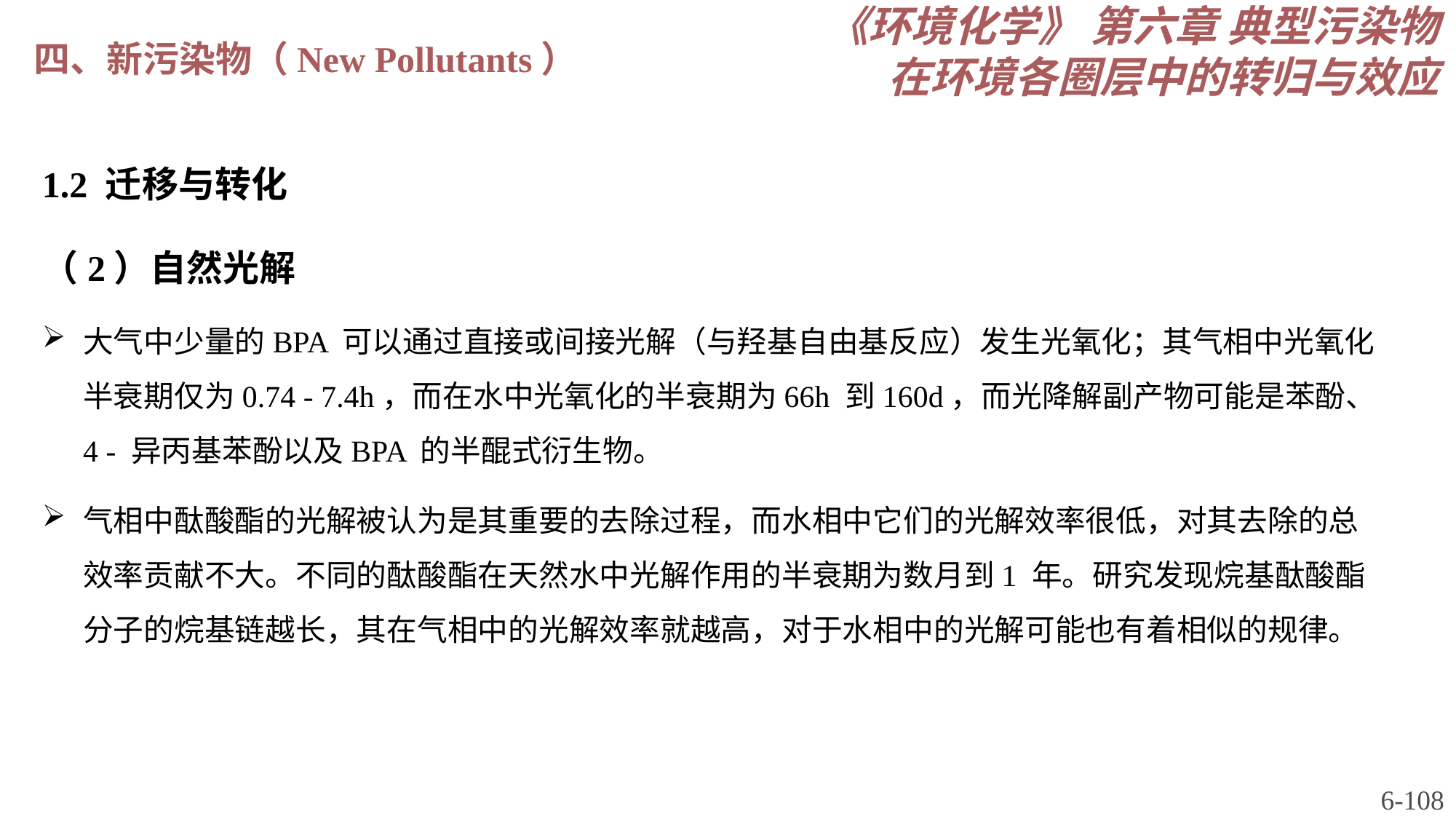

《环境化学》 第六章 典型污染物在环境各圈层中的转归与效应
四、新污染物（New Pollutants）
1.2 迁移与转化
（2）自然光解
大气中少量的BPA 可以通过直接或间接光解（与羟基自由基反应）发生光氧化；其气相中光氧化半衰期仅为0.74 - 7.4h，而在水中光氧化的半衰期为66h 到160d，而光降解副产物可能是苯酚、4 - 异丙基苯酚以及BPA 的半醌式衍生物。
气相中酞酸酯的光解被认为是其重要的去除过程，而水相中它们的光解效率很低，对其去除的总效率贡献不大。不同的酞酸酯在天然水中光解作用的半衰期为数月到1 年。研究发现烷基酞酸酯分子的烷基链越长，其在气相中的光解效率就越高，对于水相中的光解可能也有着相似的规律。
6-108